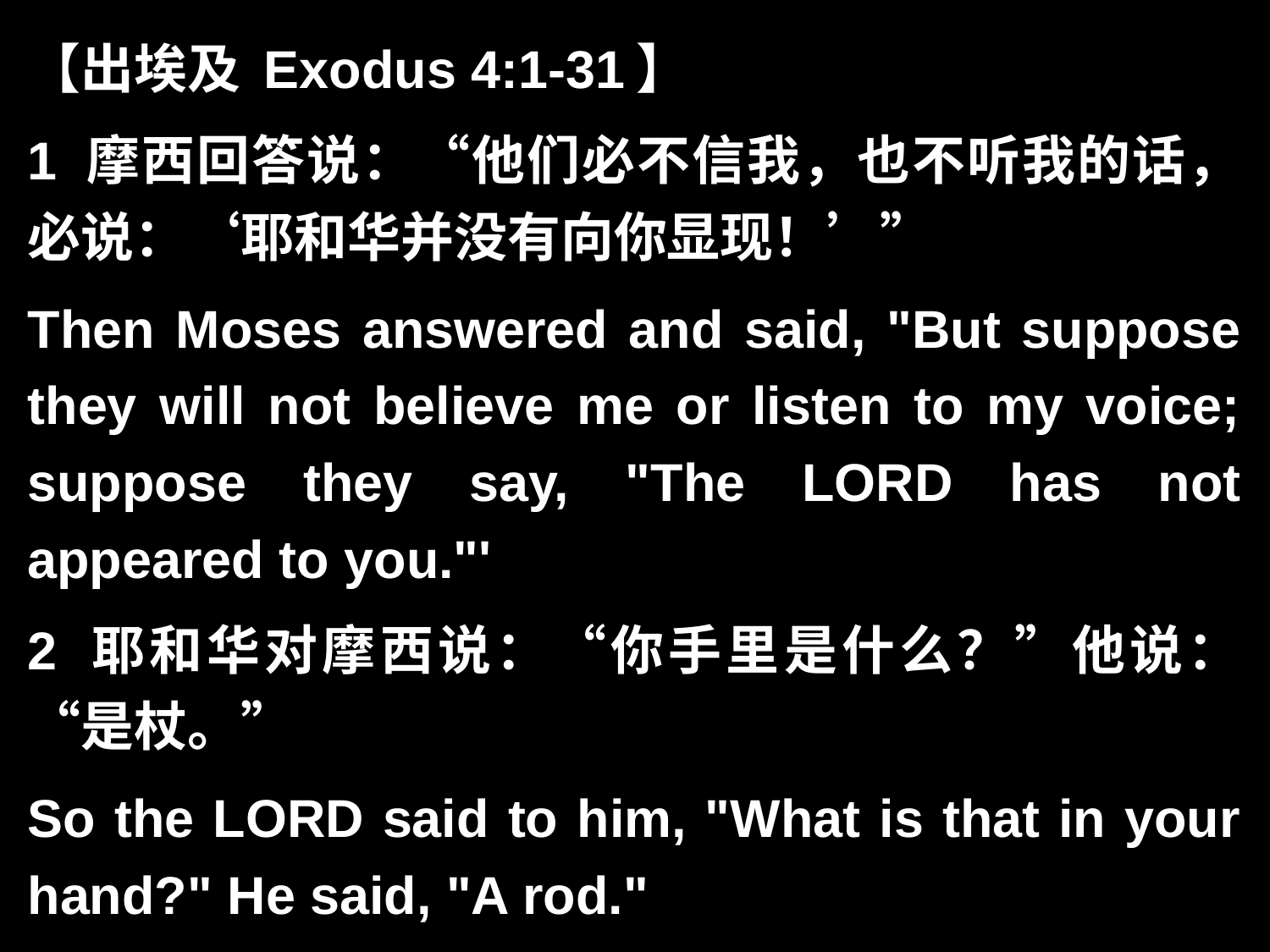

【出埃及 Exodus 4:1-31】
1 摩西回答说：“他们必不信我，也不听我的话，必说：‘耶和华并没有向你显现！’”
Then Moses answered and said, "But suppose they will not believe me or listen to my voice; suppose they say, "The LORD has not appeared to you."'
2 耶和华对摩西说：“你手里是什么？”他说：“是杖。”
So the LORD said to him, "What is that in your hand?" He said, "A rod."